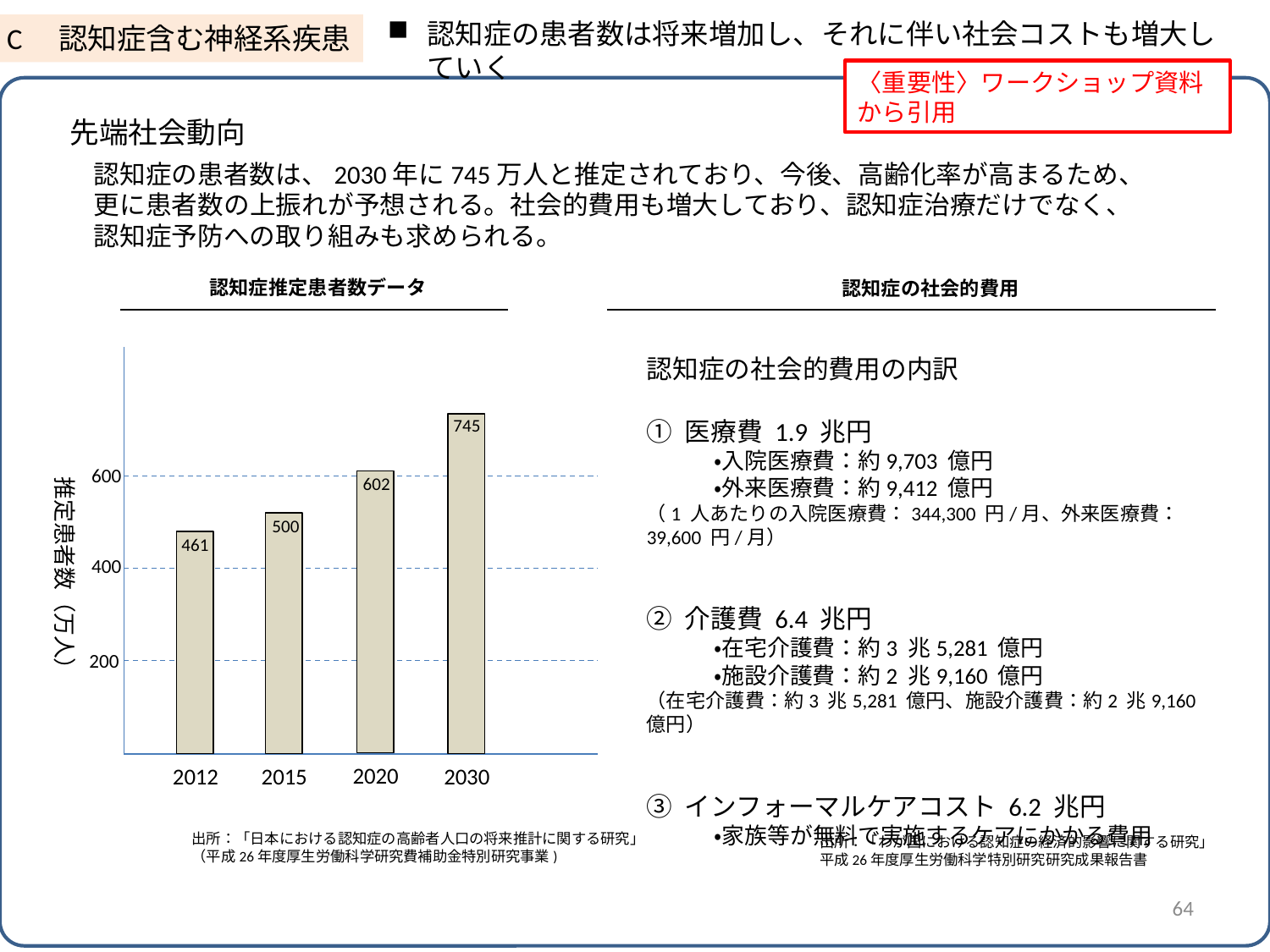

認知症の患者数は将来増加し、それに伴い社会コストも増大していく
C　認知症含む神経系疾患
〈重要性〉ワークショップ資料から引用

先端社会動向
認知症の患者数は、2030年に745万人と推定されており、今後、高齢化率が高まるため、更に患者数の上振れが予想される。社会的費用も増大しており、認知症治療だけでなく、認知症予防への取り組みも求められる。

認知症推定患者数データ
認知症の社会的費用
認知症の社会的費用の内訳

① 医療費 1.9 兆円
　　　・入院医療費：約9,703 億円
　　　・外来医療費：約9,412 億円
（1 人あたりの入院医療費：344,300 円/月、外来医療費：39,600 円/月）

② 介護費 6.4 兆円
　　　・在宅介護費：約3 兆5,281 億円
　　　・施設介護費：約2 兆9,160 億円
（在宅介護費：約3 兆5,281 億円、施設介護費：約2 兆9,160 億円）

③ インフォーマルケアコスト 6.2 兆円
　　　・家族等が無料で実施するケアにかかる費用
745

600
推定患者数（万人）
602

500

461

400
200
2020
2015
2030
2012
出所：「日本における認知症の高齢者人口の将来推計に関する研究」
（平成26年度厚生労働科学研究費補助金特別研究事業)
出所：「わが国における認知症の経済的影響に関する研究」
平成26年度厚生労働科学特別研究研究成果報告書
64